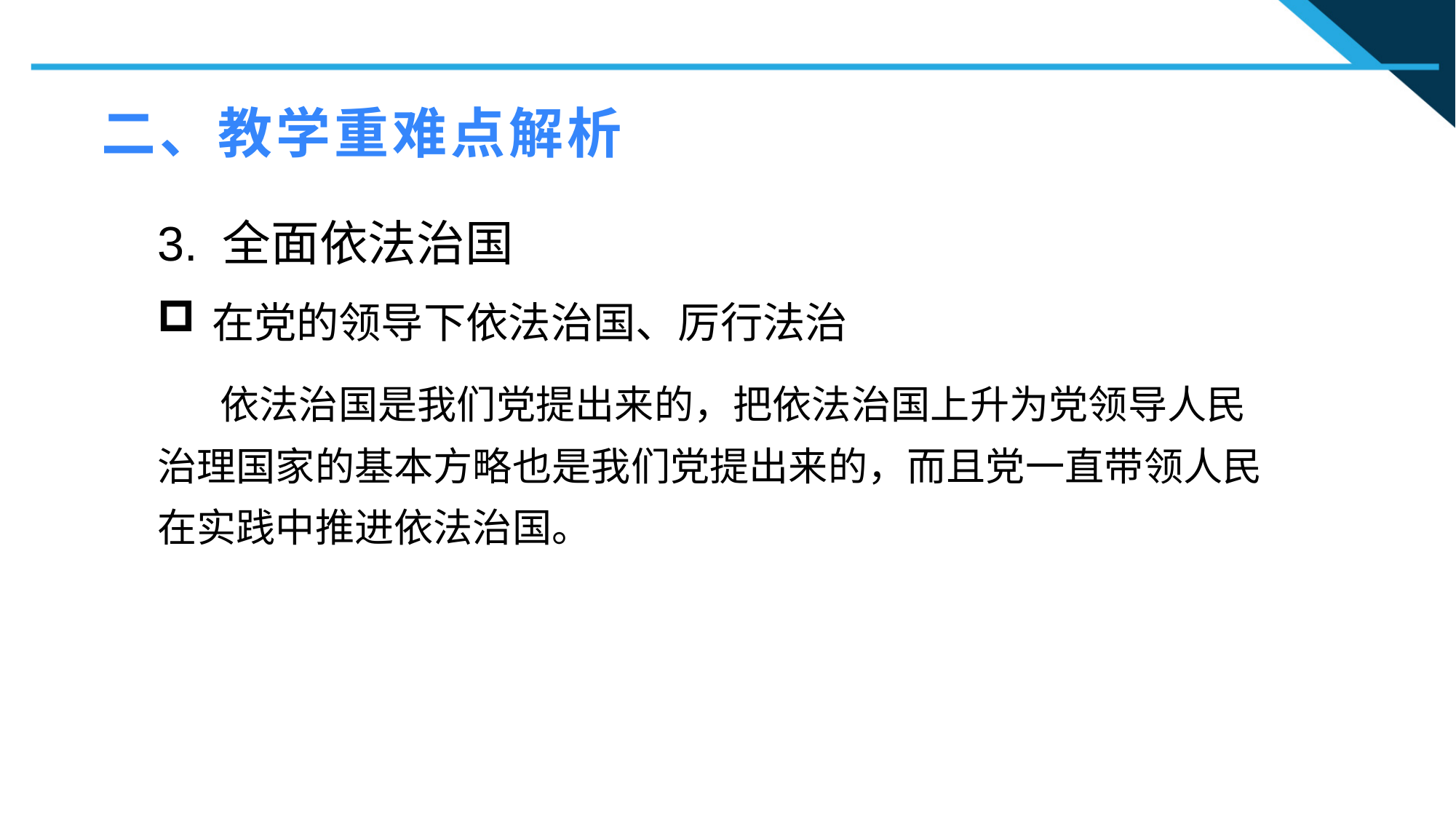

二、教学重难点解析
3. 全面依法治国
在党的领导下依法治国、厉行法治

1
      依法治国是我们党提出来的，把依法治国上升为党领导人民治理国家的基本方略也是我们党提出来的，而且党一直带领人民在实践中推进依法治国。
2
2
n